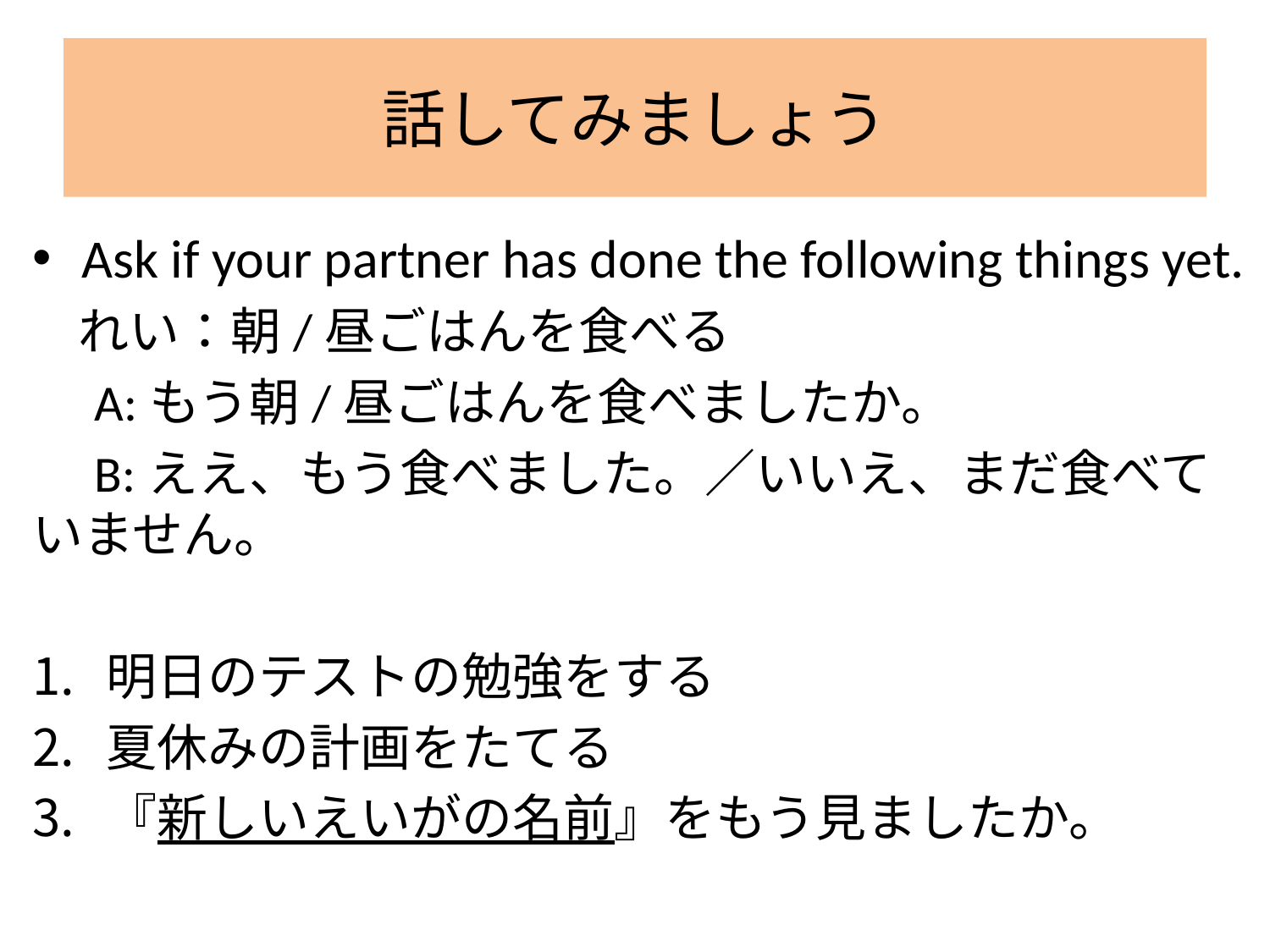

# 話してみましょう
Ask if your partner has done the following things yet.
   れい：朝/昼ごはんを食べる
　A:もう朝/昼ごはんを食べましたか。
　B:ええ、もう食べました。／いいえ、まだ食べていません。

明日のテストの勉強をする
夏休みの計画をたてる
『新しいえいがの名前』をもう見ましたか。